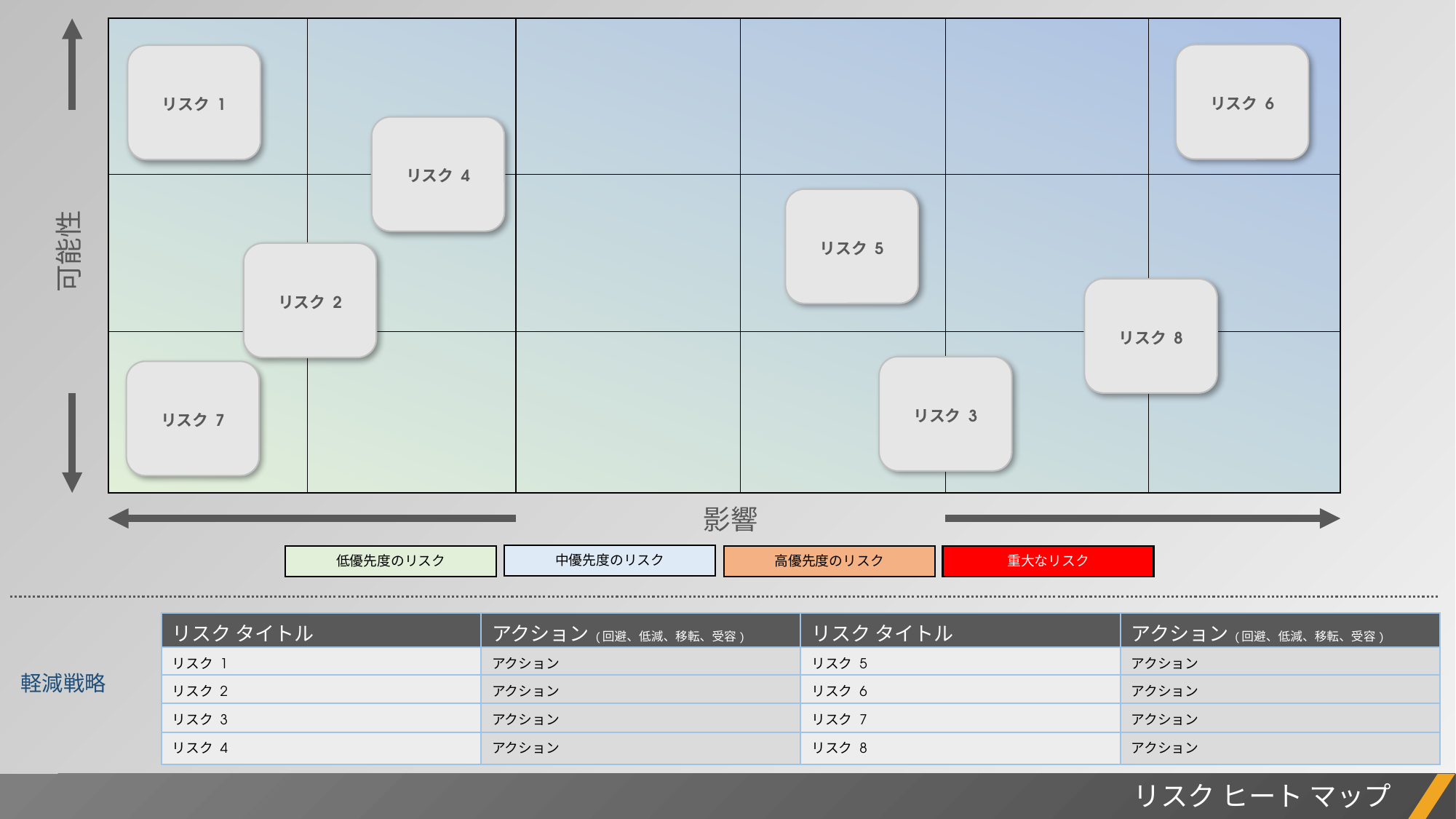

可能性

影響

リスク 6

リスク 1

リスク 4

リスク 5

リスク 2

リスク 8

リスク 3

リスク 7

中優先度のリスク

低優先度のリスク

高優先度のリスク

重大なリスク
| リスク タイトル | アクション (回避、低減、移転、受容) | リスク タイトル | アクション (回避、低減、移転、受容) |
| --- | --- | --- | --- |
| リスク 1 | アクション | リスク 5 | アクション |
| リスク 2 | アクション | リスク 6 | アクション |
| リスク 3 | アクション | リスク 7 | アクション |
| リスク 4 | アクション | リスク 8 | アクション |
軽減戦略
プロジェクト レポート
リスク ヒート マップ